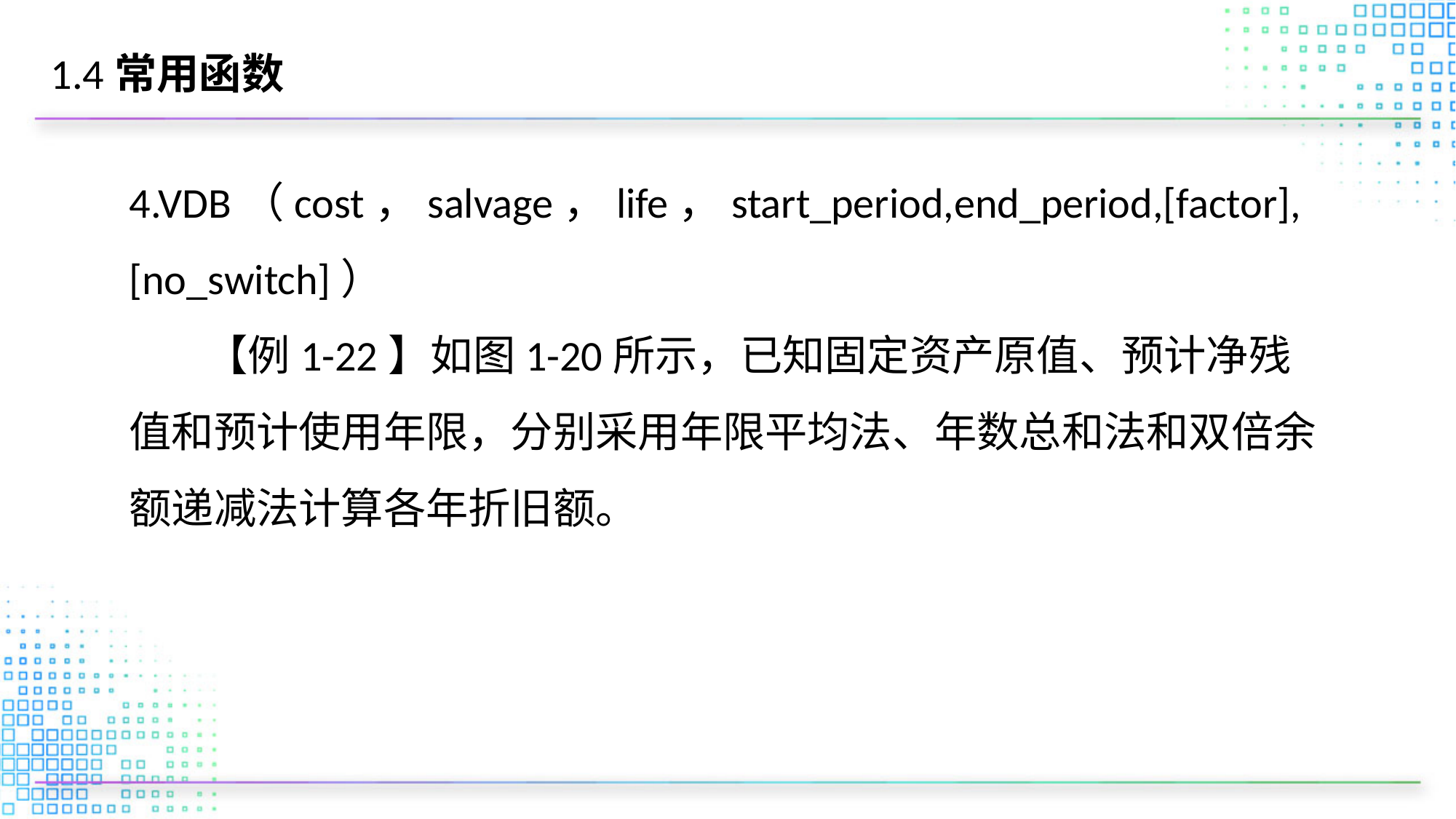

# 1.4常用函数
4.VDB（cost，salvage，life，start_period,end_period,[factor], [no_switch]）
       【例1-22】如图1-20所示，已知固定资产原值、预计净残值和预计使用年限，分别采用年限平均法、年数总和法和双倍余额递减法计算各年折旧额。